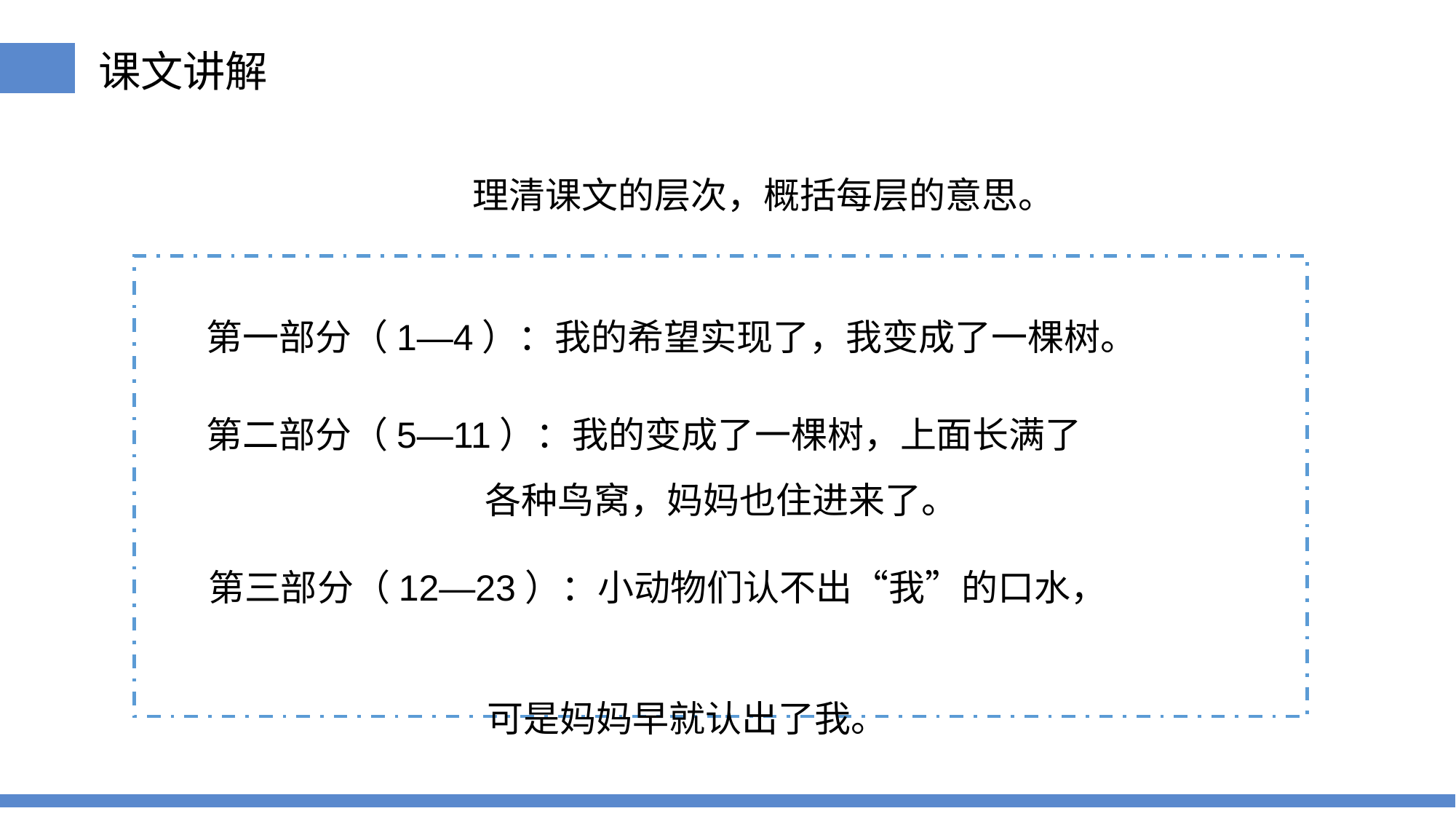

课文讲解
理清课文的层次，概括每层的意思。

第一部分（1—4）：我的希望实现了，我变成了一棵树。
第二部分（5—11）：我的变成了一棵树，上面长满了
                                 各种鸟窝，妈妈也住进来了。
第三部分（12—23）：小动物们认不出“我”的口水，
                                 可是妈妈早就认出了我。